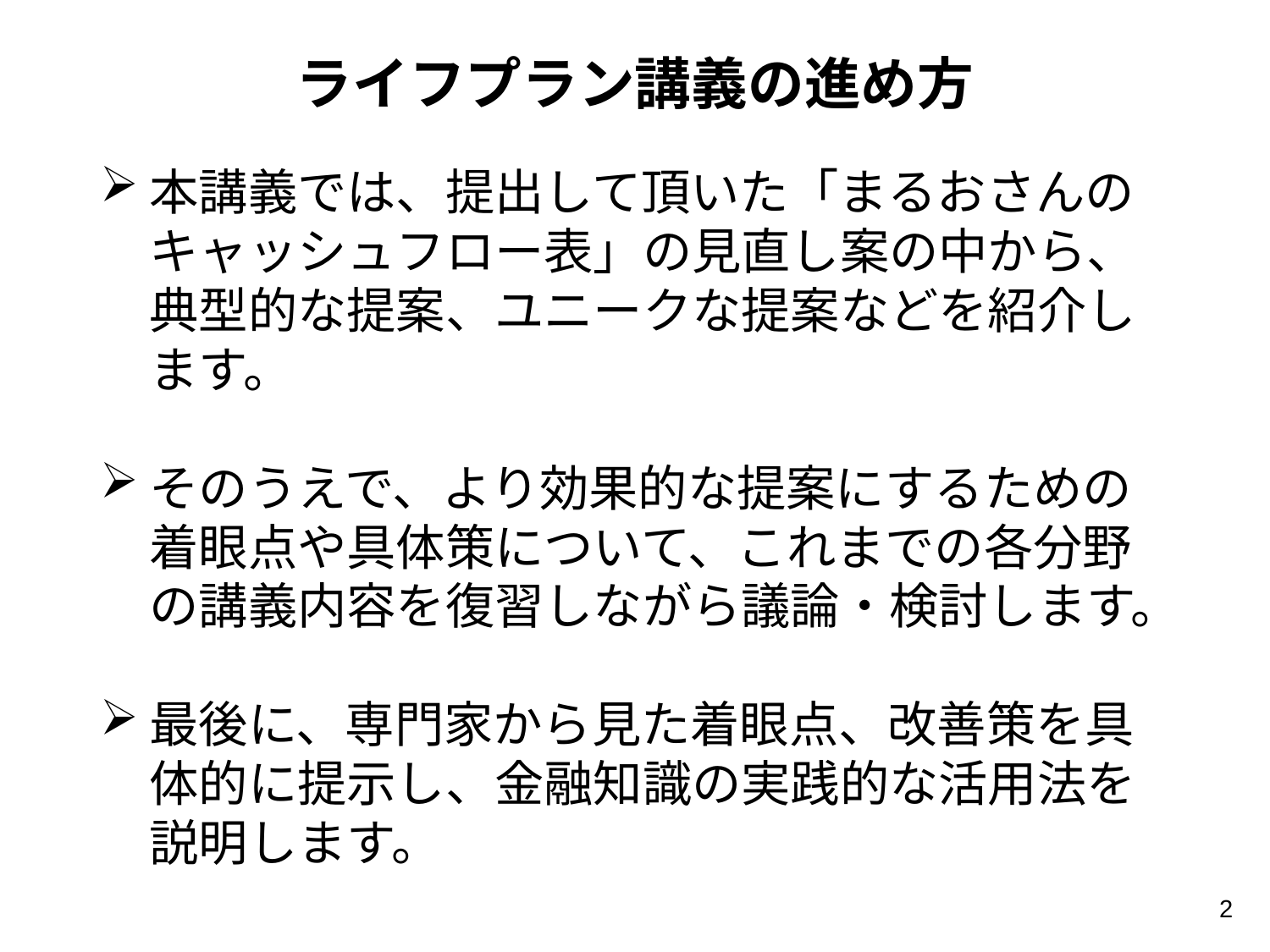

# ライフプラン講義の進め方
本講義では、提出して頂いた「まるおさんのキャッシュフロー表」の見直し案の中から、典型的な提案、ユニークな提案などを紹介します。

そのうえで、より効果的な提案にするための着眼点や具体策について、これまでの各分野の講義内容を復習しながら議論・検討します。

最後に、専門家から見た着眼点、改善策を具体的に提示し、金融知識の実践的な活用法を説明します。
2